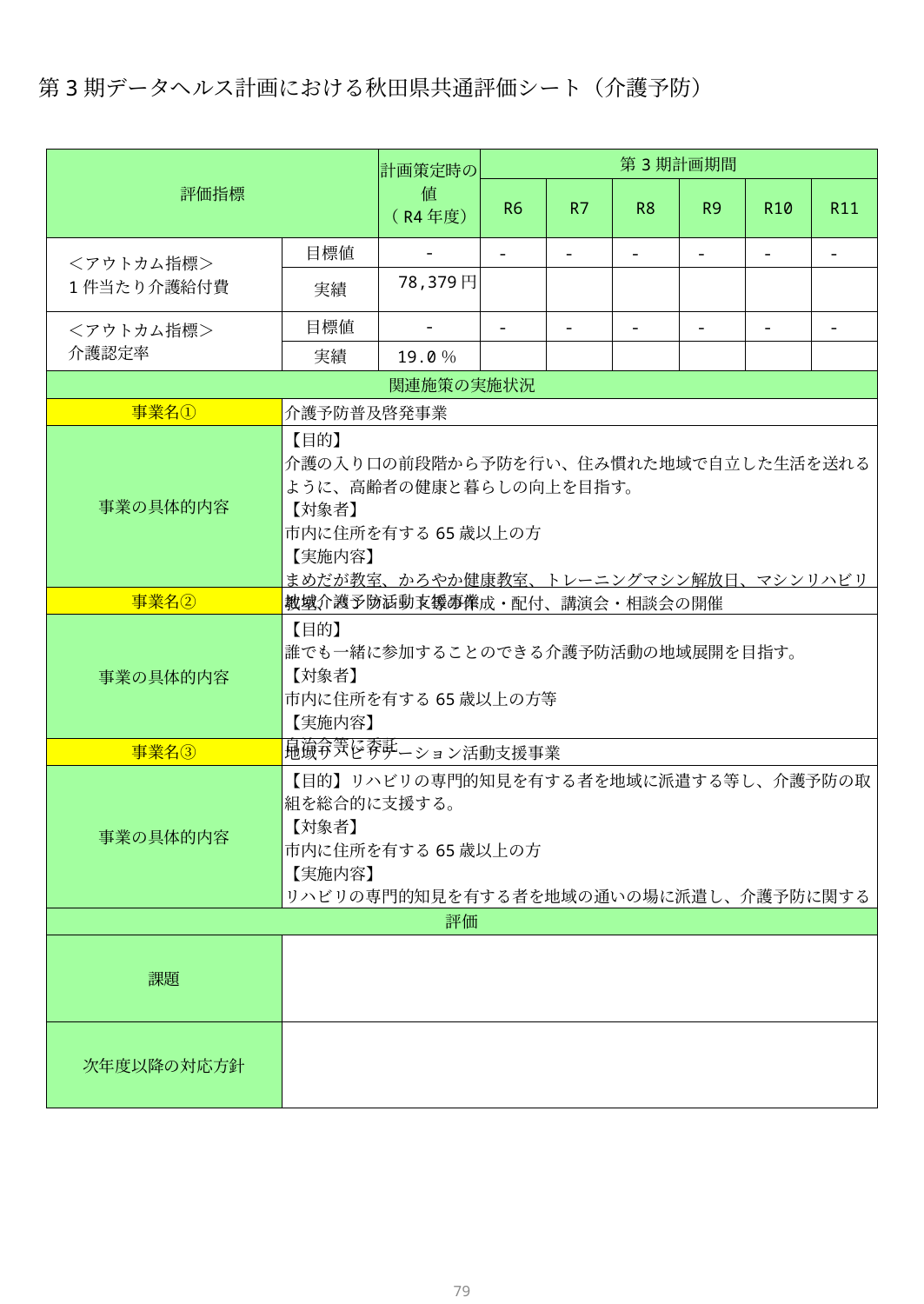

第3期データヘルス計画における秋田県共通評価シート（介護予防）
| 評価指標 |  | 計画策定時の値 （R4年度） | 第3期計画期間 |  |  |  |  |  |
| --- | --- | --- | --- | --- | --- | --- | --- | --- |
|  |  |  | R6 | R7 | R8 | R9 | R10 | R11 |
| ＜アウトカム指標＞ 1件当たり介護給付費 | 目標値 | - | - | - | - | - | - | - |
|  | 実績 | 78,379円 |  |  |  |  |  |  |
| ＜アウトカム指標＞ 介護認定率 | 目標値 | - | - | - | - | - | - | - |
|  | 実績 | 19.0％ |  |  |  |  |  |  |
| 関連施策の実施状況 |  |  |  |  |  |  |  |  |
| 事業名① | 介護予防普及啓発事業 |  |  |  |  |  |  |  |
| 事業の具体的内容 | 【目的】 介護の入り口の前段階から予防を行い、住み慣れた地域で自立した生活を送れるように、高齢者の健康と暮らしの向上を目指す。 【対象者】 市内に住所を有する65歳以上の方 【実施内容】 まめだが教室、かろやか健康教室、トレーニングマシン解放日、マシンリハビリ教室、パンフレット等の作成・配付、講演会・相談会の開催 |  |  |  |  |  |  |  |
| 事業名② | 地域介護予防活動支援事業 |  |  |  |  |  |  |  |
| 事業の具体的内容 | 【目的】 誰でも一緒に参加することのできる介護予防活動の地域展開を目指す。 【対象者】 市内に住所を有する65歳以上の方等 【実施内容】　 自治会等に委託 |  |  |  |  |  |  |  |
| 事業名③ | 地域リハビリテーション活動支援事業 |  |  |  |  |  |  |  |
| 事業の具体的内容 | 【目的】リハビリの専門的知見を有する者を地域に派遣する等し、介護予防の取組を総合的に支援する。 【対象者】 市内に住所を有する65歳以上の方 【実施内容】 リハビリの専門的知見を有する者を地域の通いの場に派遣し、介護予防に関する技術的助言を行う |  |  |  |  |  |  |  |
| 評価 |  |  |  |  |  |  |  |  |
| 課題 |  |  |  |  |  |  |  |  |
| 次年度以降の対応方針 |  |  |  |  |  |  |  |  |
79